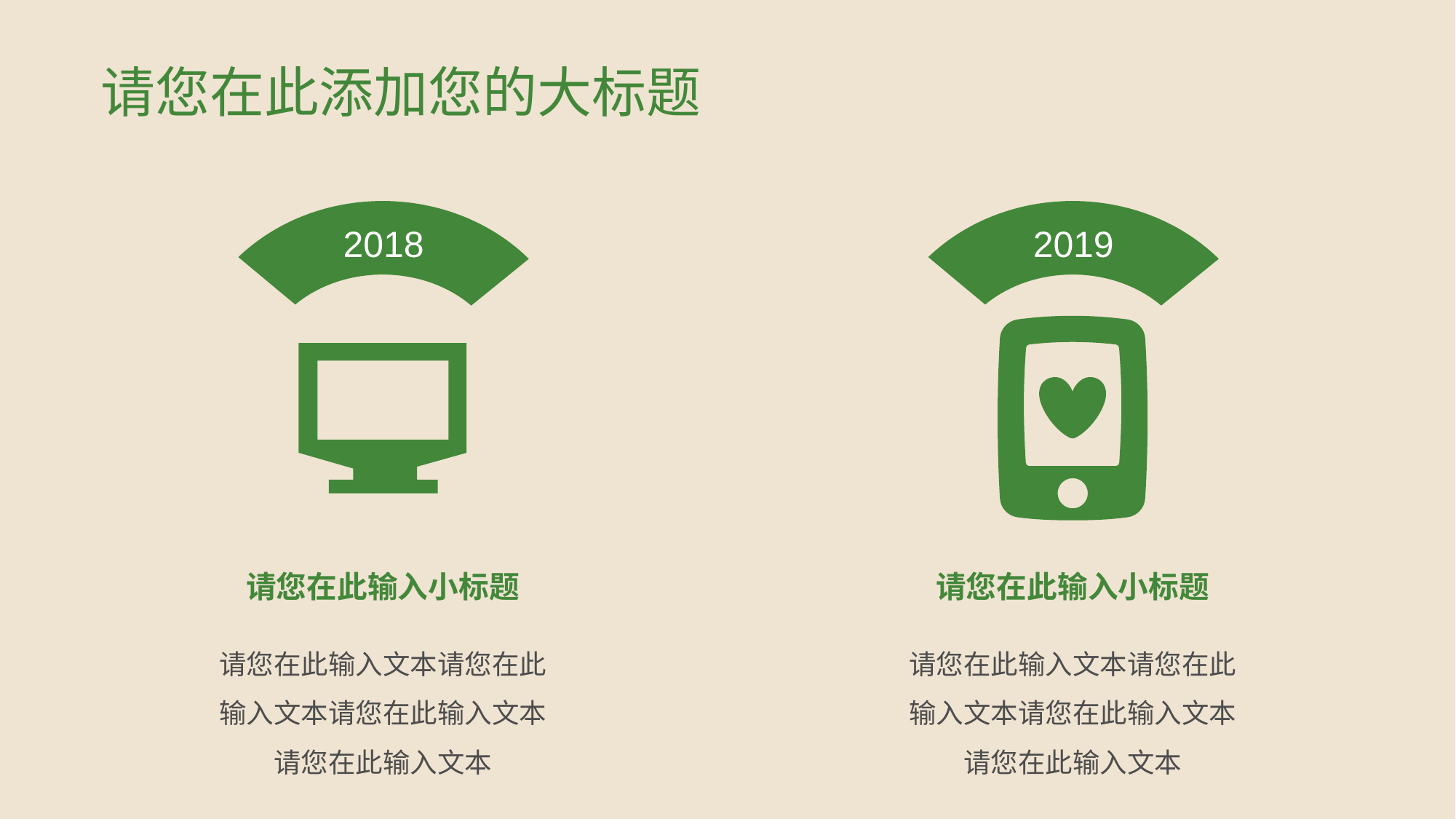

# 请您在此添加您的大标题
2018
2019

请您在此输入小标题
请您在此输入小标题
请您在此输入文本请您在此输入文本请您在此输入文本请您在此输入文本
请您在此输入文本请您在此输入文本请您在此输入文本请您在此输入文本